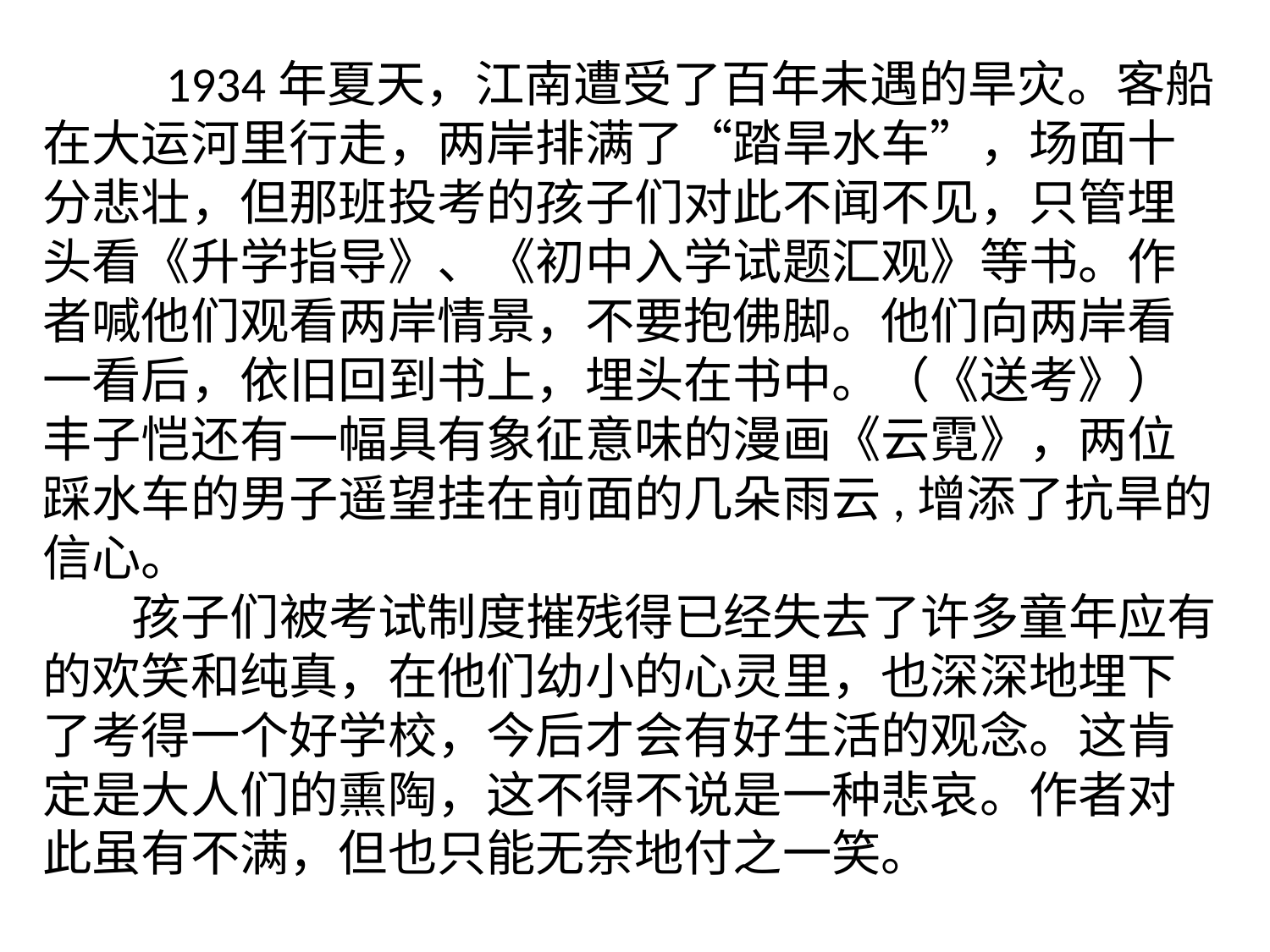

1934年夏天，江南遭受了百年未遇的旱灾。客船在大运河里行走，两岸排满了“踏旱水车”，场面十分悲壮，但那班投考的孩子们对此不闻不见，只管埋头看《升学指导》、《初中入学试题汇观》等书。作者喊他们观看两岸情景，不要抱佛脚。他们向两岸看一看后，依旧回到书上，埋头在书中。（《送考》）丰子恺还有一幅具有象征意味的漫画《云霓》，两位踩水车的男子遥望挂在前面的几朵雨云,增添了抗旱的‎信心。
       孩子们被考试制度摧残得已经失去了许多童年应有的欢笑和纯真，在他们幼小的心灵里，也深深地埋下了考得一个好学校，今后才会有好生活的观念。这肯定是大人们的熏陶，这不得不说是一种悲哀。作者对此虽有不满，但也只能无奈地付之一笑。